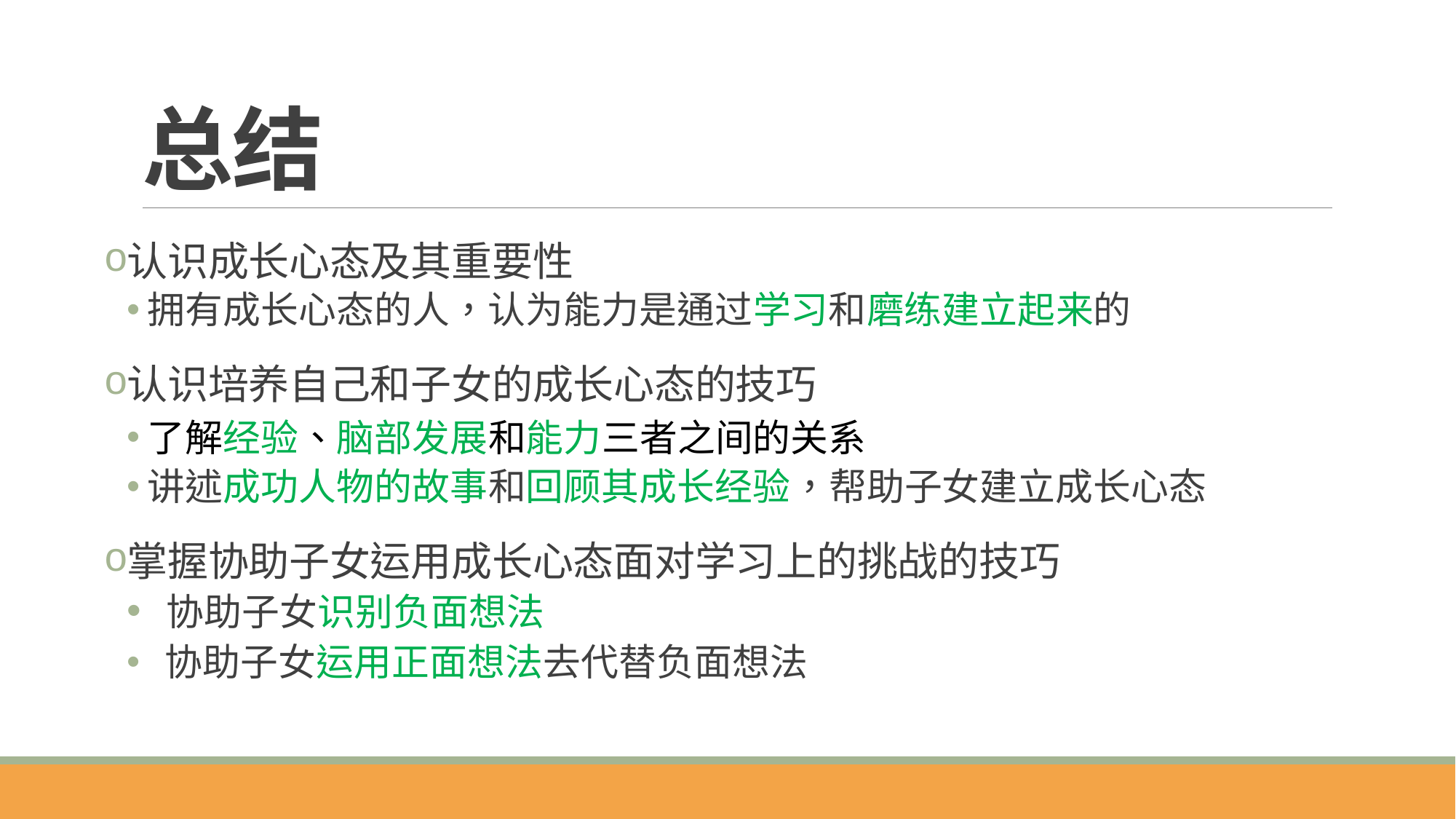

# 总结
认识成长心态及其重要性
拥有成长心态的人，认为能力是通过学习和磨练建立起来的
认识培养自己和子女的成长心态的技巧
了解经验、脑部发展和能力三者之间的关系
讲述成功人物的故事和回顾其成长经验，帮助子女建立成长心态
掌握协助子女运用成长心态面对学习上的挑战的技巧
 协助子女识别负面想法
 协助子女运用正面想法去代替负面想法